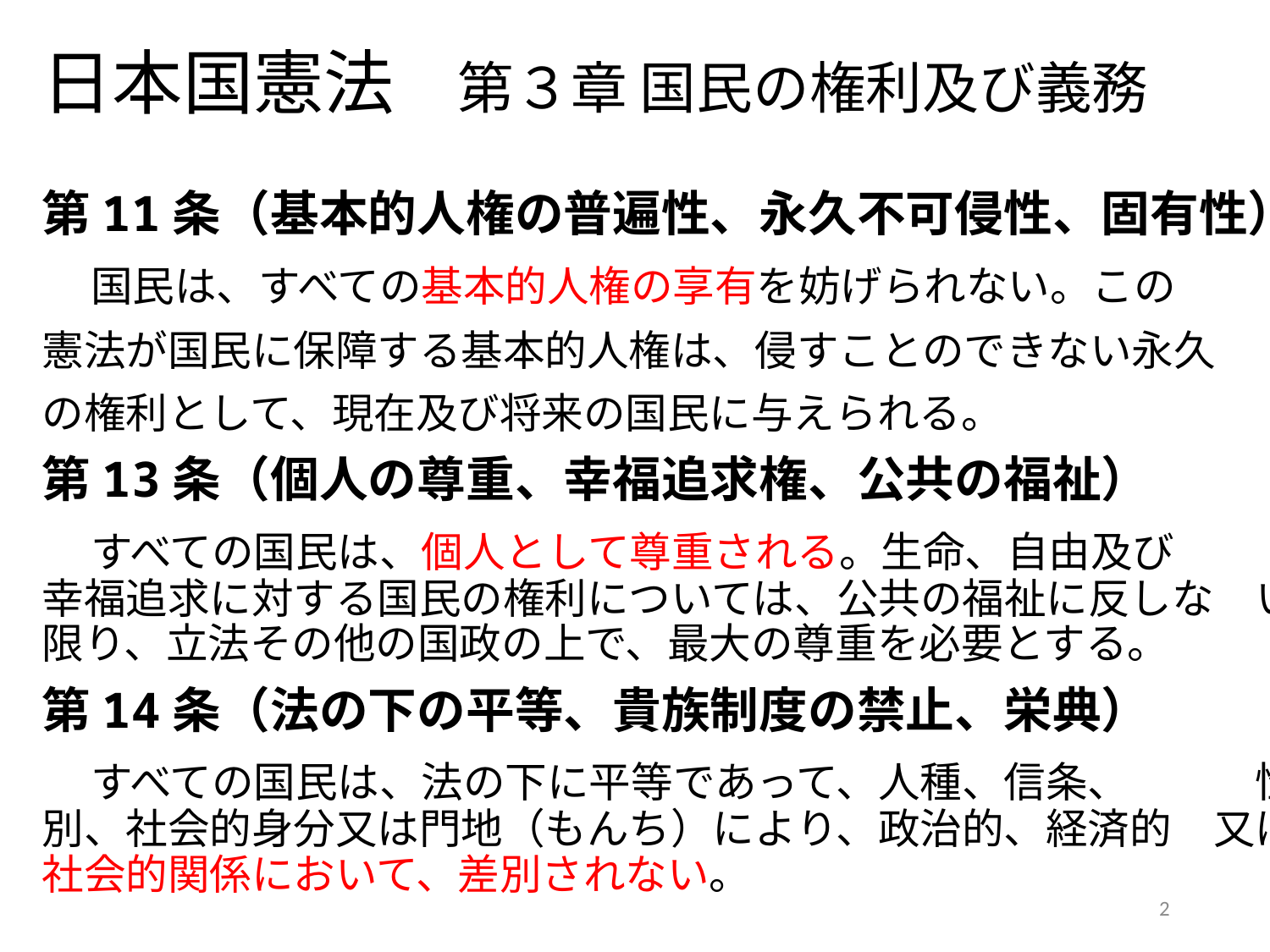

# 日本国憲法　第３章 国民の権利及び義務
第11条（基本的人権の普遍性、永久不可侵性、固有性）
　国民は、すべての基本的人権の享有を妨げられない。この
憲法が国民に保障する基本的人権は、侵すことのできない永久
の権利として、現在及び将来の国民に与えられる。
第13条（個人の尊重、幸福追求権、公共の福祉）
　すべての国民は、個人として尊重される。生命、自由及び　　幸福追求に対する国民の権利については、公共の福祉に反しな　い限り、立法その他の国政の上で、最大の尊重を必要とする。
第14条（法の下の平等、貴族制度の禁止、栄典）
　すべての国民は、法の下に平等であって、人種、信条、　　　性別、社会的身分又は門地（もんち）により、政治的、経済的　又は社会的関係において、差別されない。

2